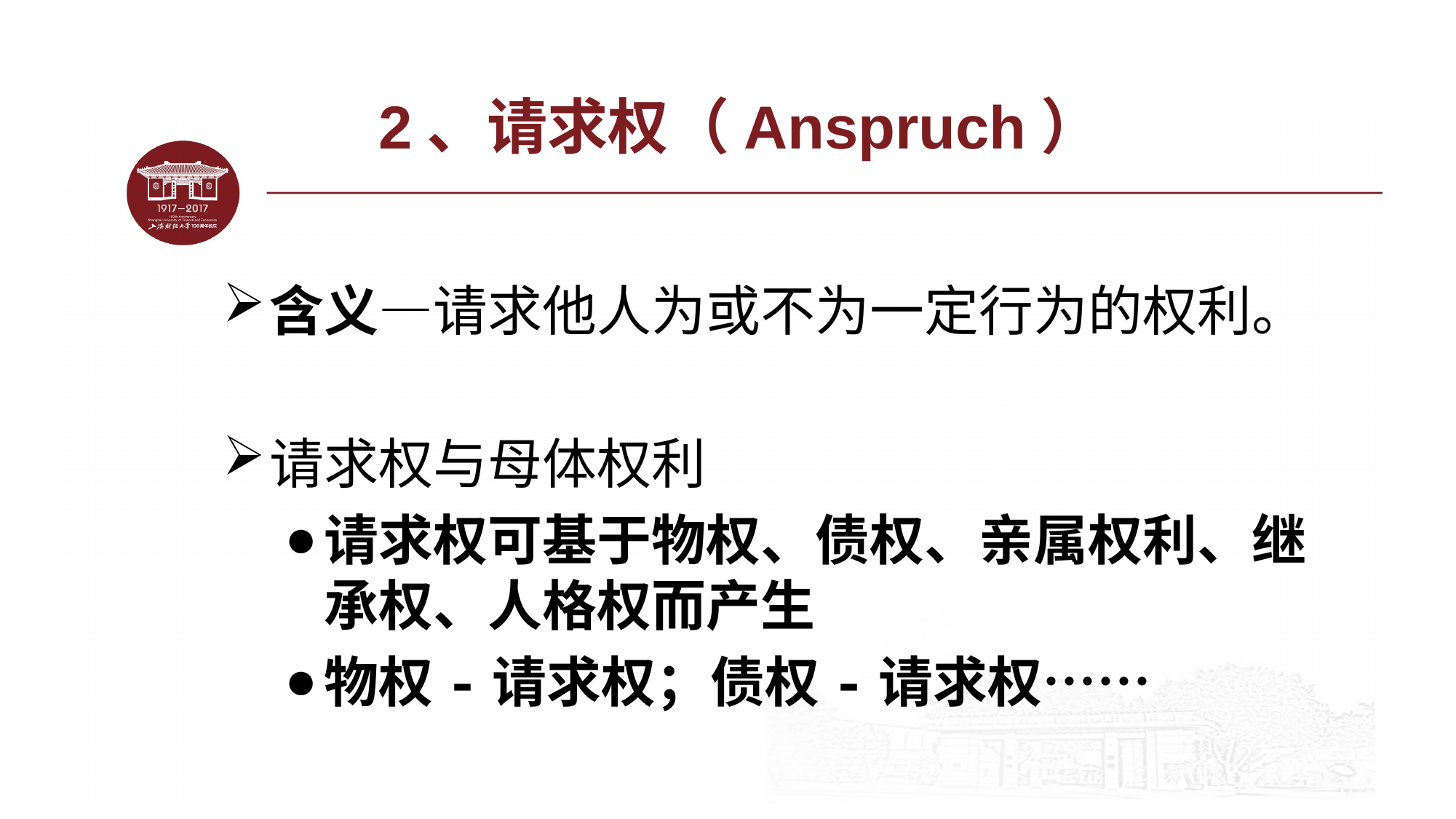

# 2、请求权（Anspruch）
含义—请求他人为或不为一定行为的权利。

请求权与母体权利
请求权可基于物权、债权、亲属权利、继承权、人格权而产生
物权-请求权；债权-请求权……